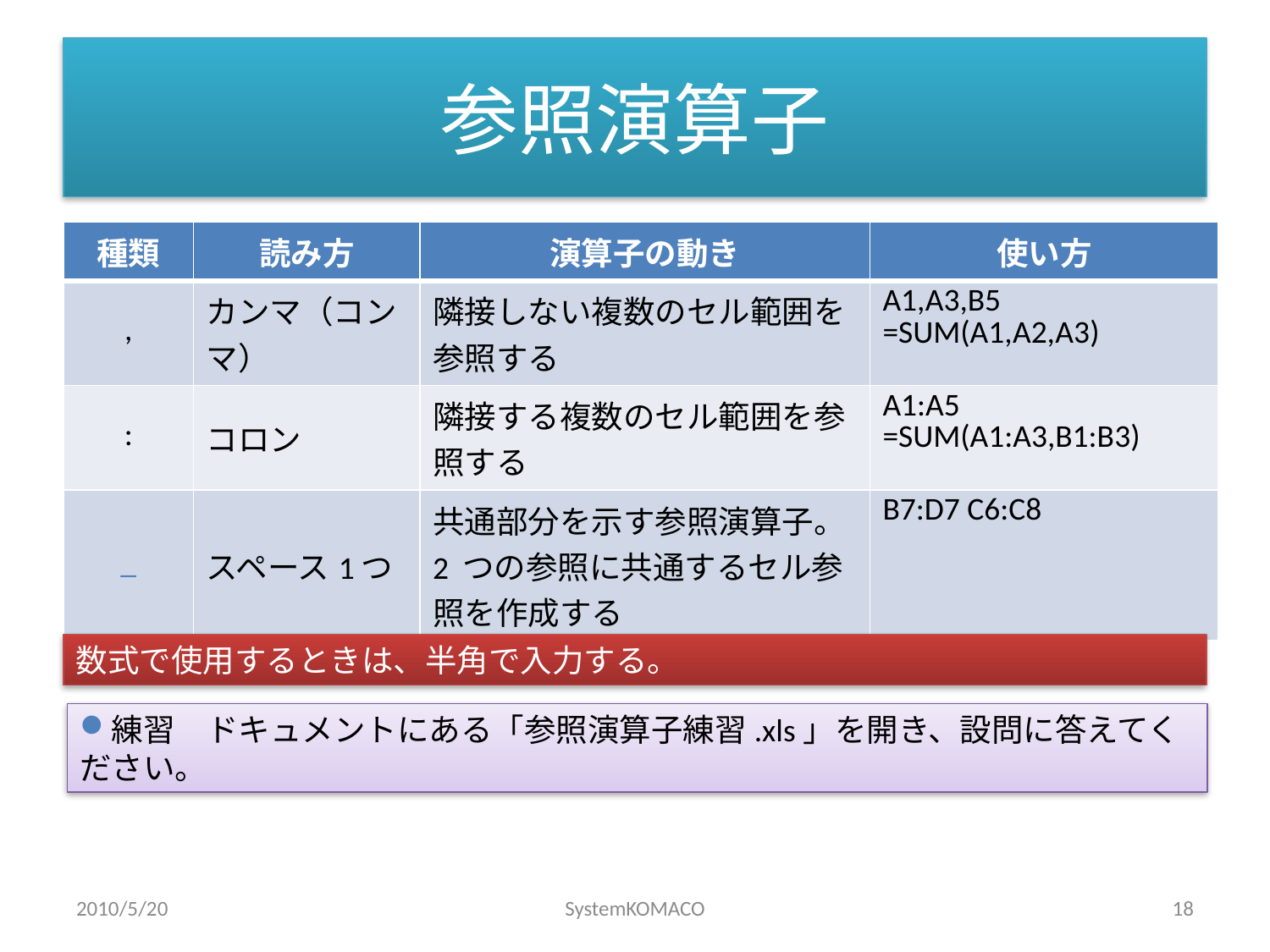

# 参照演算子
| 種類 | 読み方 | 演算子の動き | 使い方 |
| --- | --- | --- | --- |
| , | カンマ（コンマ） | 隣接しない複数のセル範囲を参照する | A1,A3,B5 =SUM(A1,A2,A3) |
| : | コロン | 隣接する複数のセル範囲を参照する | A1:A5 =SUM(A1:A3,B1:B3) |
| \_ | スペース1つ | 共通部分を示す参照演算子。2 つの参照に共通するセル参照を作成する | B7:D7 C6:C8 |
数式で使用するときは、半角で入力する。
練習　ドキュメントにある「参照演算子練習.xls」を開き、設問に答えてください。
2010/5/20
SystemKOMACO
18